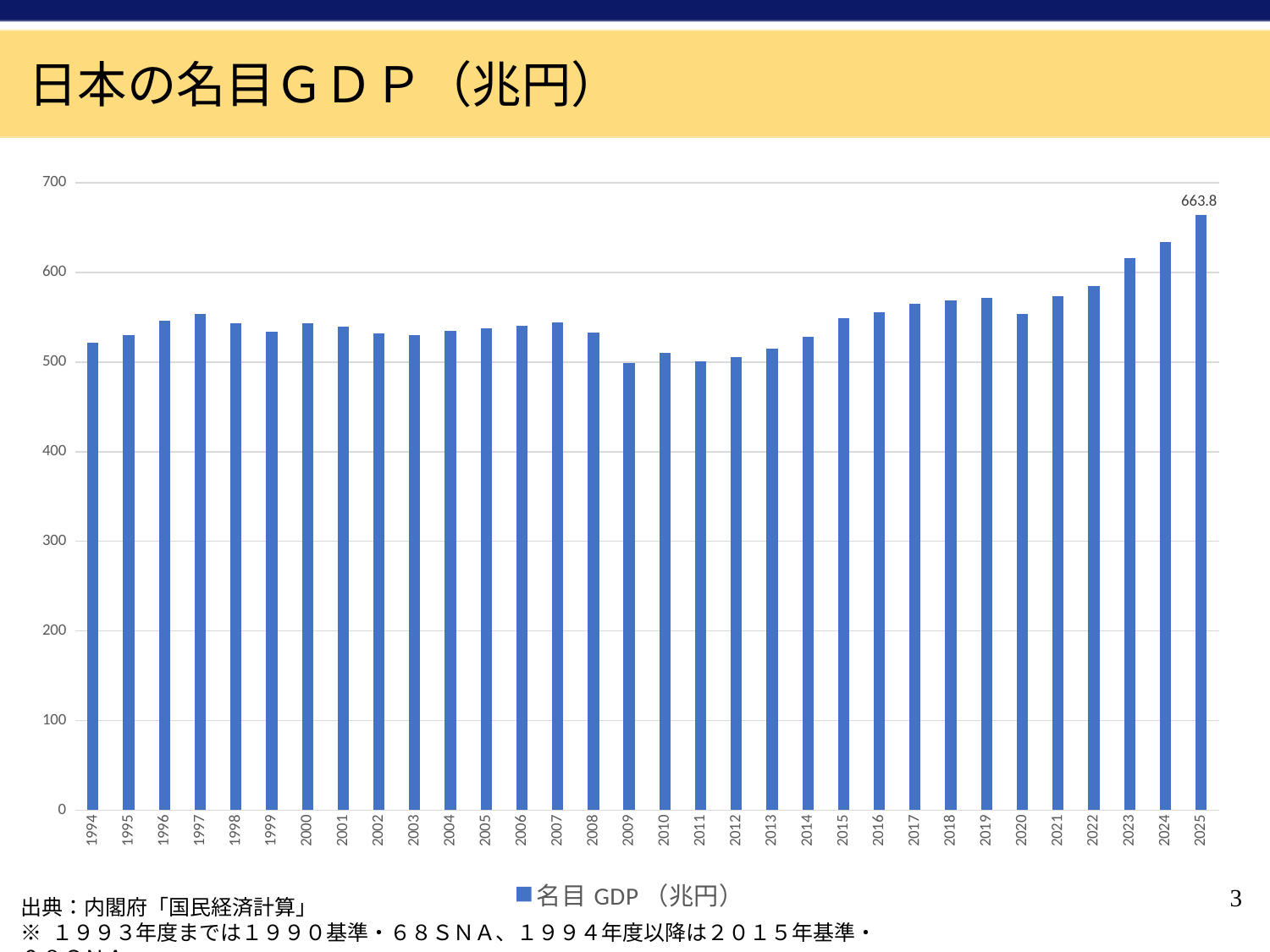

日本の名目ＧＤＰ（兆円）

### Chart

| Category | 名目GDP（兆円） |
|---|---|
| 1994 | 521.6750999999999 |
| 1995 | 530.4631999999999 |
| 1996 | 546.2279 |
| 1997 | 554.1118 |
| 1998 | 543.304 |
| 1999 | 534.1071 |
| 2000 | 543.3948 |
| 2001 | 539.4416 |
| 2002 | 532.3908 |
| 2003 | 530.2118 |
| 2004 | 534.6341 |
| 2005 | 537.3851999999999 |
| 2006 | 540.566 |
| 2007 | 544.5711 |
| 2008 | 533.3554 |
| 2009 | 499.3617 |
| 2010 | 510.1396 |
| 2011 | 501.142 |
| 2012 | 505.3771 |
| 2013 | 514.5533 |
| 2014 | 528.2156 |
| 2015 | 548.8666999999999 |
| 2016 | 555.9706 |
| 2017 | 565.119 |
| 2018 | 569.1535 |
| 2019 | 571.838 |
| 2020 | 554.0744 |
| 2021 | 573.5688 |
| 2022 | 584.9005999999999 |
| 2023 | 616.033 |
| 2024 | 634.226 |
| 2025 | 663.7573000000001 |
3
出典：内閣府「国民経済計算」
※ １９９３年度までは１９９０基準・６８ＳＮＡ、１９９４年度以降は２０１５年基準・０８ＳＮＡ